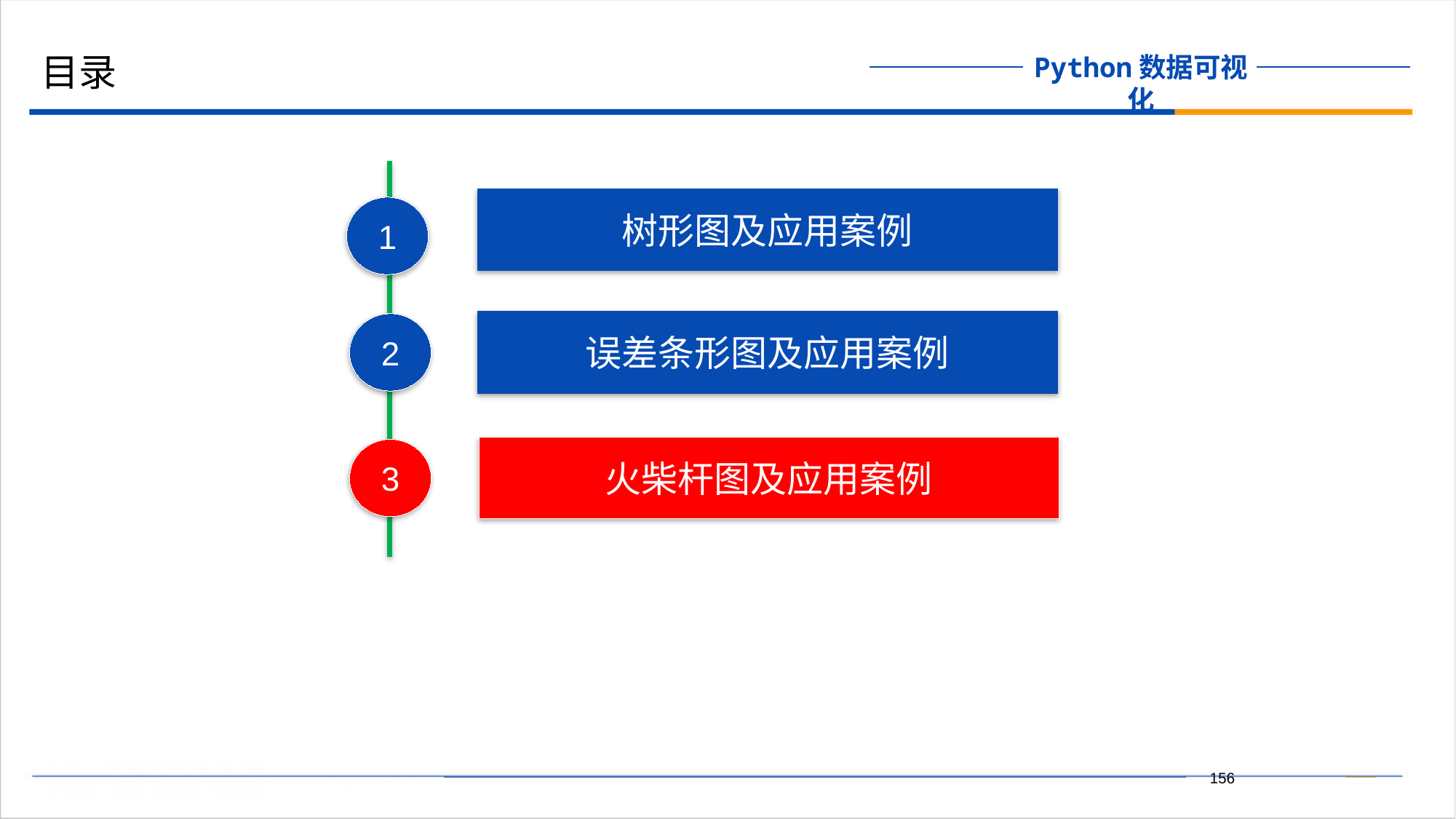

目录
树形图及应用案例
1
误差条形图及应用案例
2
火柴杆图及应用案例
3